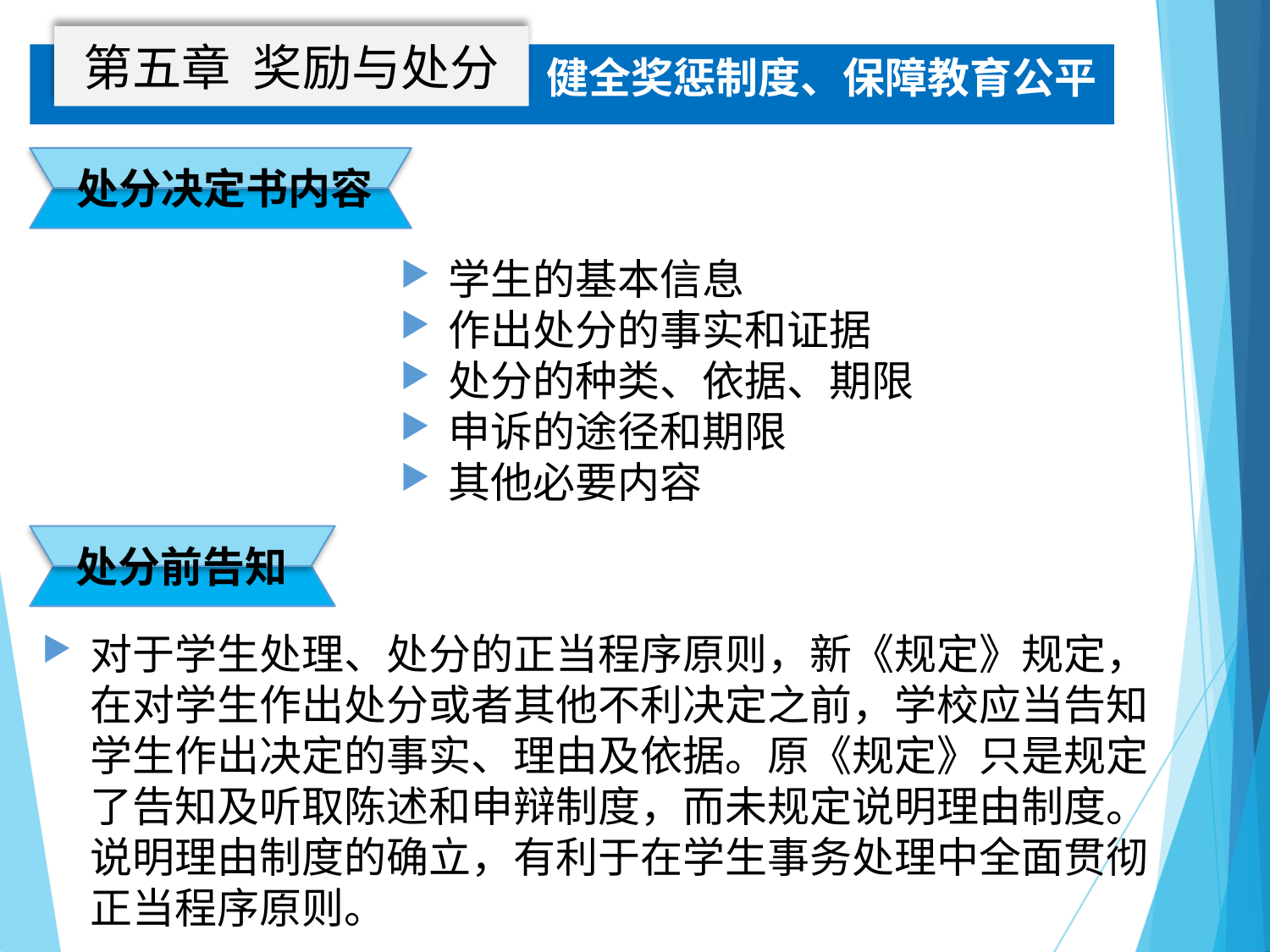

第五章  奖励与处分
健全奖惩制度、保障教育公平

处分决定书内容

学生的基本信息
作出处分的事实和证据
处分的种类、依据、期限
申诉的途径和期限
其他必要内容

处分前告知

对于学生处理、处分的正当程序原则，新《规定》规定，在对学生作出处分或者其他不利决定之前，学校应当告知学生作出决定的事实、理由及依据。原《规定》只是规定了告知及听取陈述和申辩制度，而未规定说明理由制度。说明理由制度的确立，有利于在学生事务处理中全面贯彻正当程序原则。